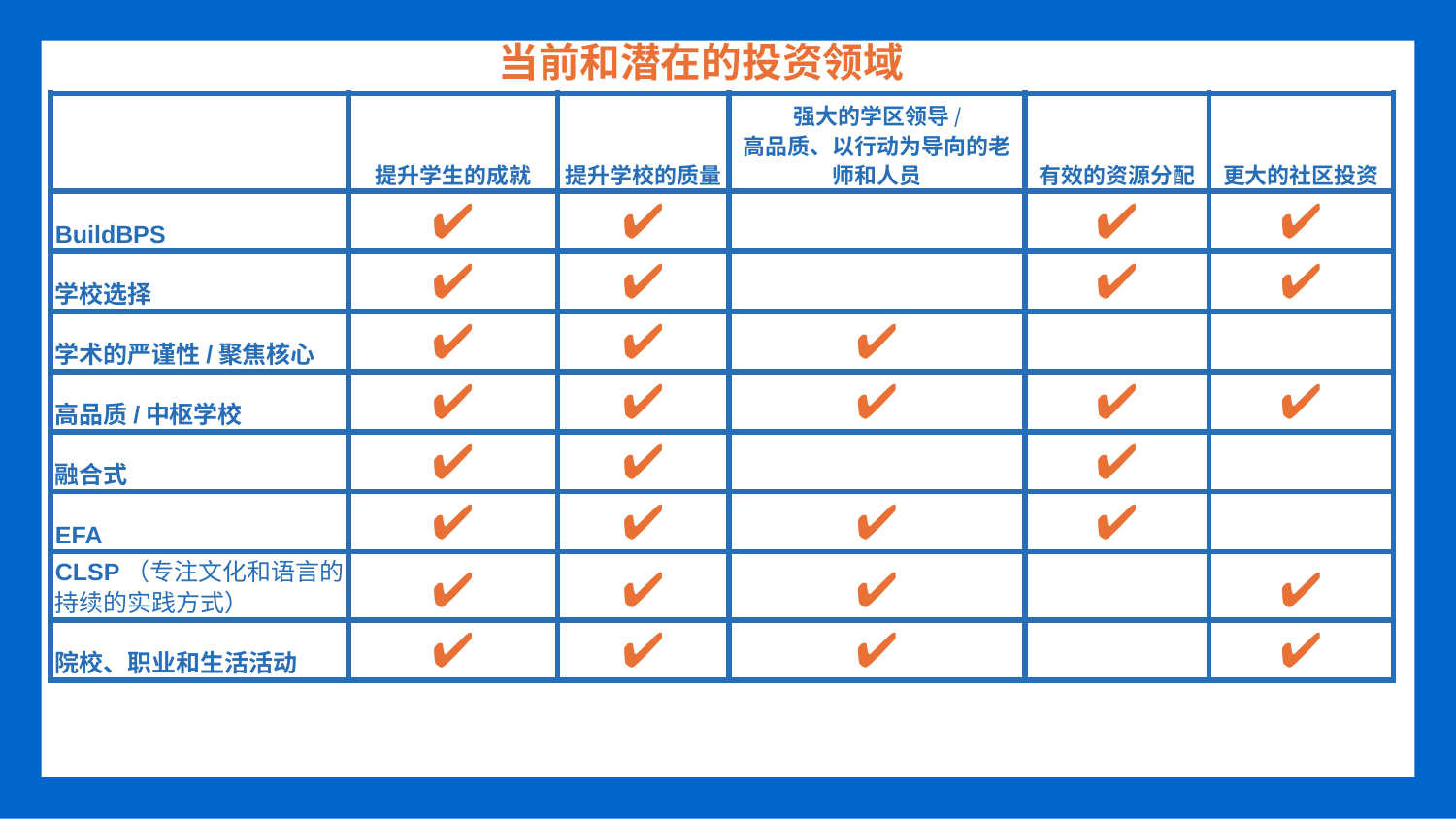

当前和潜在的投资领域

|  | 提升学生的成就 | 提升学校的质量 | 强大的学区领导/ 高品质、以行动为导向的老师和人员 | 有效的资源分配 | 更大的社区投资 |
| --- | --- | --- | --- | --- | --- |
| BuildBPS | ✔ | ✔ |  | ✔ | ✔ |
| 学校选择 | ✔ | ✔ |  | ✔ | ✔ |
| 学术的严谨性/聚焦核心 | ✔ | ✔ | ✔ |  |  |
| 高品质/中枢学校 | ✔ | ✔ | ✔ | ✔ | ✔ |
| 融合式 | ✔ | ✔ |  | ✔ |  |
| EFA | ✔ | ✔ | ✔ | ✔ |  |
| CLSP（专注文化和语言的持续的实践方式） | ✔ | ✔ | ✔ |  | ✔ |
| 院校、职业和生活活动 | ✔ | ✔ | ✔ |  | ✔ |